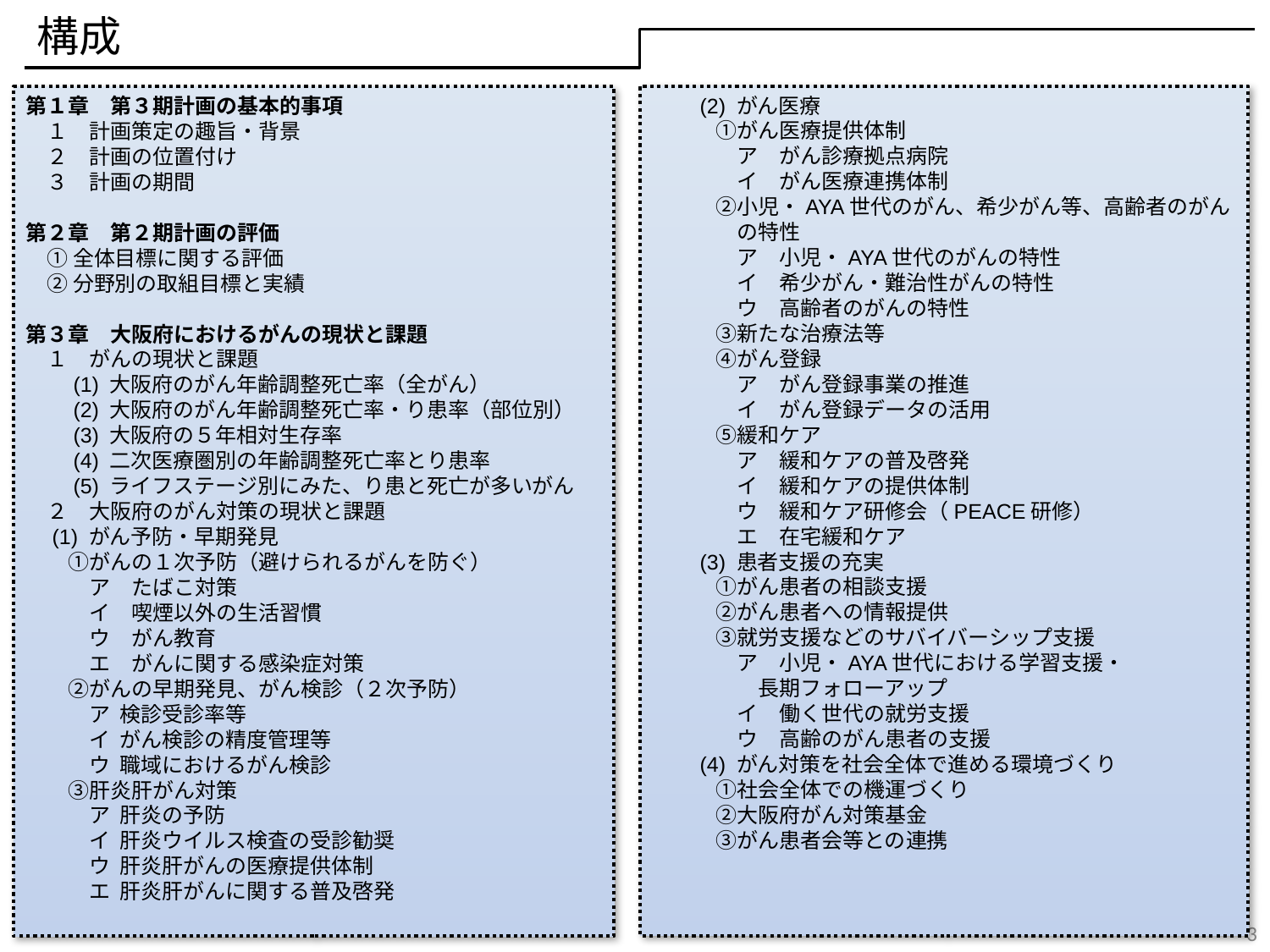

構成
　　(2) がん医療
　　　①がん医療提供体制
　　　　ア　がん診療拠点病院
　　　　イ　がん医療連携体制
　　　②小児・AYA世代のがん、希少がん等、高齢者のがん
　　　　の特性
　　　　ア　小児・AYA世代のがんの特性
　　　　イ　希少がん・難治性がんの特性
　　　　ウ　高齢者のがんの特性
　　　③新たな治療法等
　　　④がん登録
　　　　ア　がん登録事業の推進
　　　　イ　がん登録データの活用
　　　⑤緩和ケア
　　　　ア　緩和ケアの普及啓発
　　　　イ　緩和ケアの提供体制
　　　　ウ　緩和ケア研修会（PEACE研修）
　　　　エ　在宅緩和ケア
　　(3) 患者支援の充実
　　　①がん患者の相談支援
　　　②がん患者への情報提供
　　　③就労支援などのサバイバーシップ支援
　　　　ア　小児・AYA世代における学習支援・
　　　　　長期フォローアップ
　　　　イ　働く世代の就労支援
　　　　ウ　高齢のがん患者の支援
　　(4) がん対策を社会全体で進める環境づくり
　　　①社会全体での機運づくり
　　　②大阪府がん対策基金
　　　③がん患者会等との連携

第１章　第３期計画の基本的事項
　１　計画策定の趣旨・背景
　２　計画の位置付け
　３　計画の期間

第２章　第２期計画の評価
　① 全体目標に関する評価
　② 分野別の取組目標と実績

第３章　大阪府におけるがんの現状と課題
　１　がんの現状と課題
　　(1) 大阪府のがん年齢調整死亡率（全がん）
　　(2) 大阪府のがん年齢調整死亡率・り患率（部位別）
　　(3) 大阪府の５年相対生存率
　　(4) 二次医療圏別の年齢調整死亡率とり患率
　　(5) ライフステージ別にみた、り患と死亡が多いがん
　２　大阪府のがん対策の現状と課題
　(1) がん予防・早期発見
　　①がんの１次予防（避けられるがんを防ぐ）
　　　ア　たばこ対策
　　　イ　喫煙以外の生活習慣
　　　ウ　がん教育
　　　エ　がんに関する感染症対策
　　②がんの早期発見、がん検診（２次予防）
　　　ア  検診受診率等
　　　イ  がん検診の精度管理等
　　　ウ  職域におけるがん検診
　　③肝炎肝がん対策
　　　ア  肝炎の予防
　　　イ  肝炎ウイルス検査の受診勧奨
　　　ウ  肝炎肝がんの医療提供体制
　　　エ  肝炎肝がんに関する普及啓発
3